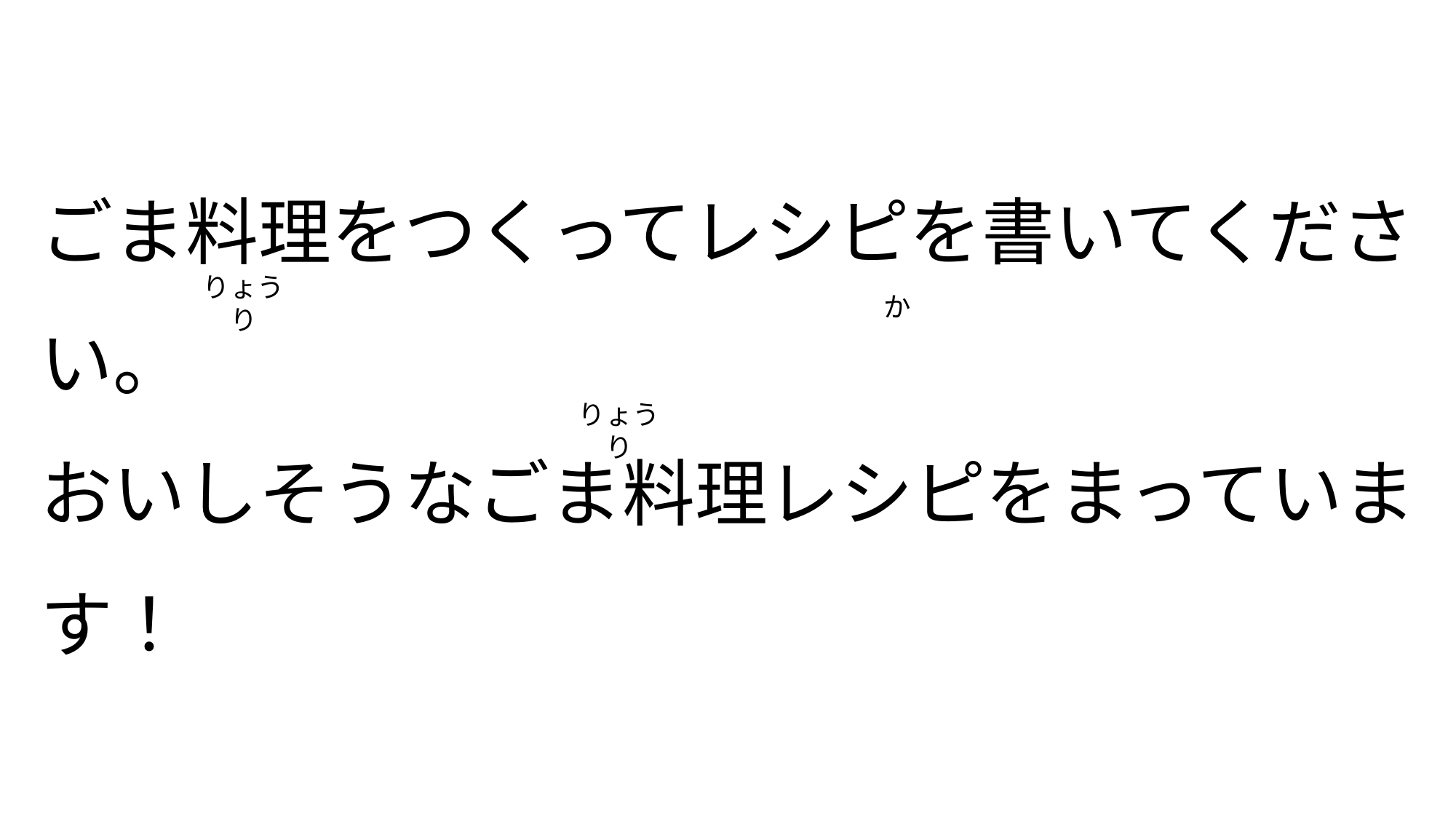

# ごま料理をつくってレシピを書いてください。 おいしそうなごま料理レシピをまっています！
りょうり
か
りょうり